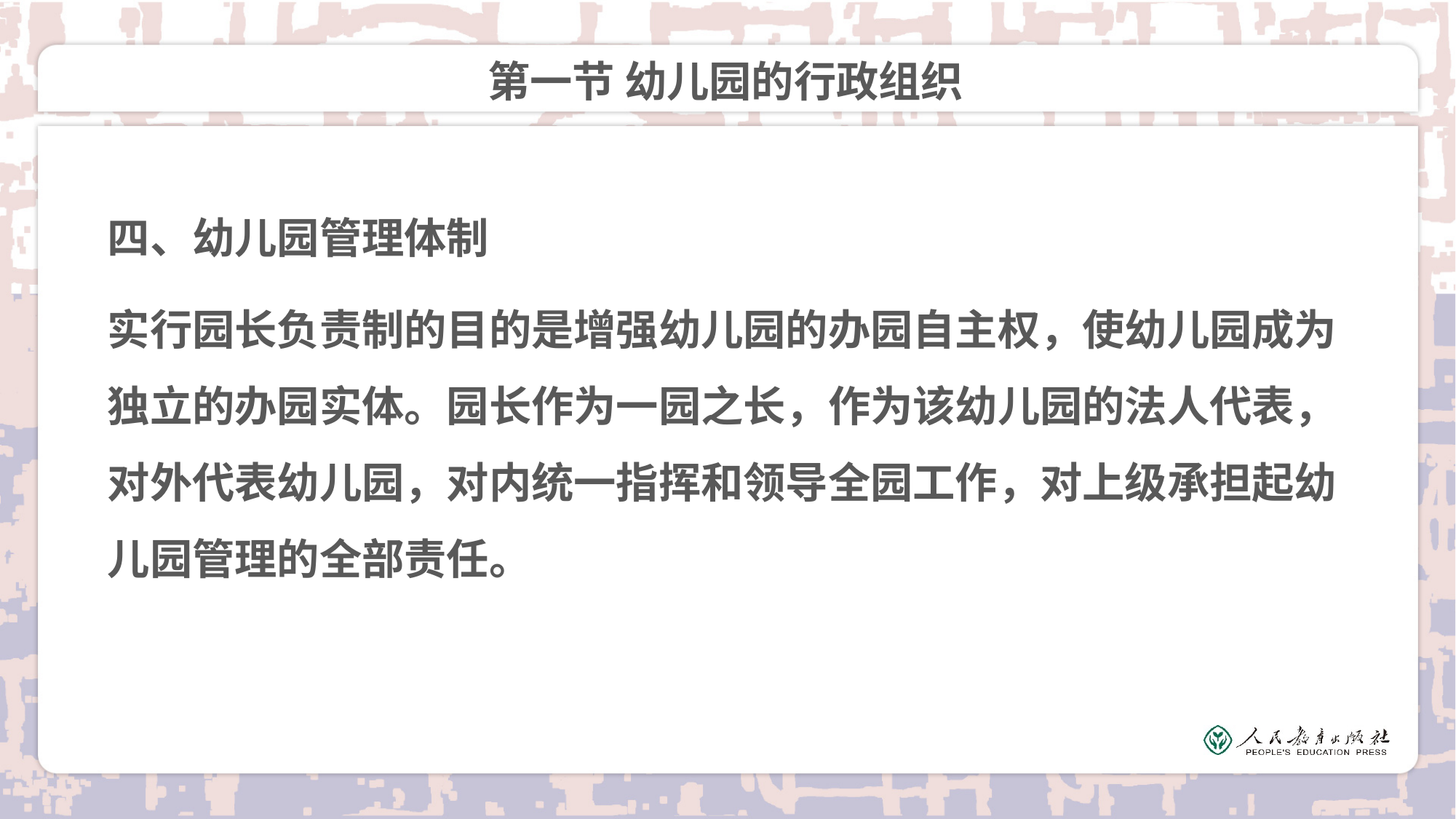

# 第一节 幼儿园的行政组织
四、幼儿园管理体制
实行园长负责制的目的是增强幼儿园的办园自主权，使幼儿园成为独立的办园实体。园长作为一园之长，作为该幼儿园的法人代表，对外代表幼儿园，对内统一指挥和领导全园工作，对上级承担起幼儿园管理的全部责任。